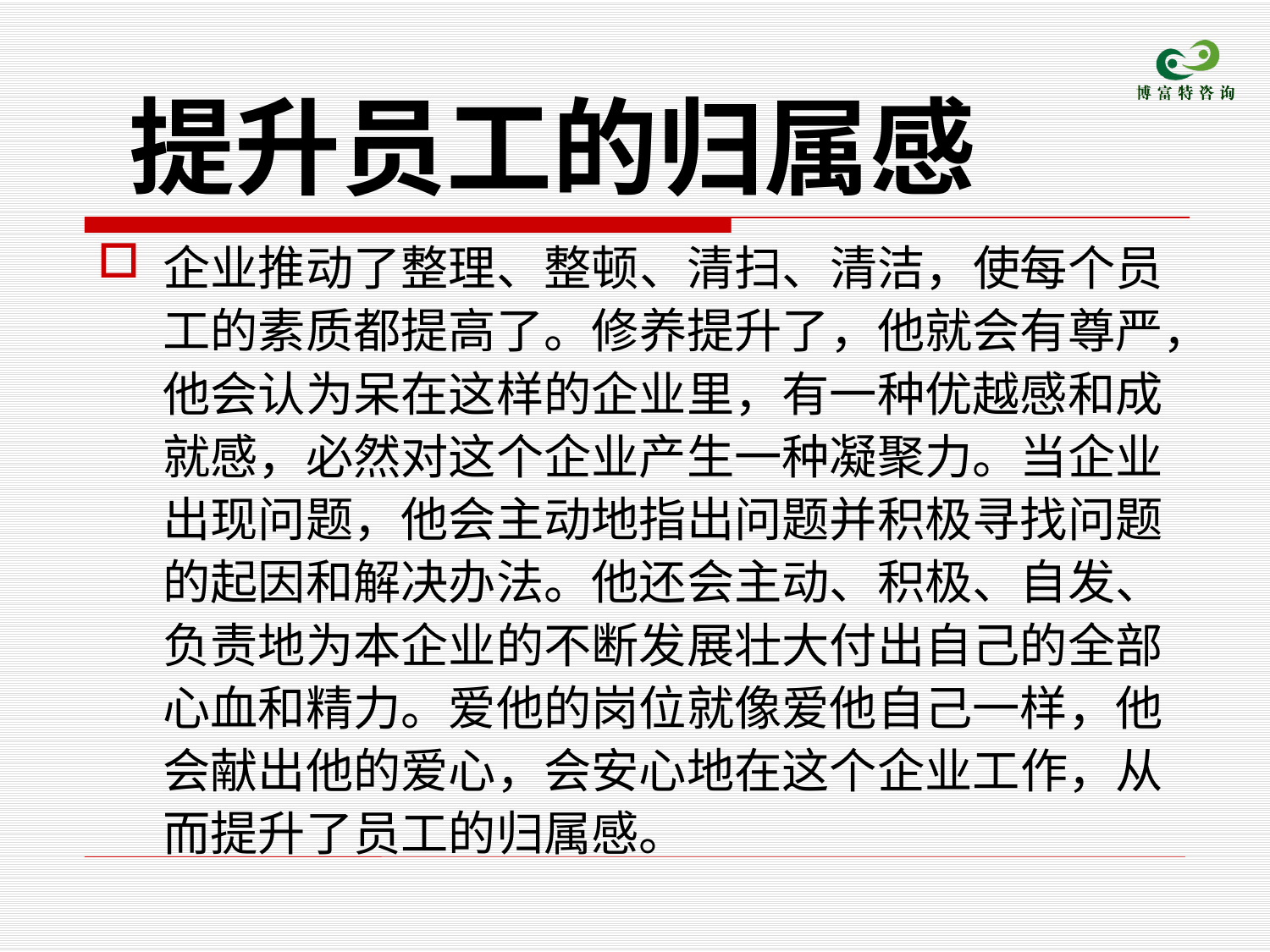

提升员工的归属感
企业推动了整理、整顿、清扫、清洁，使每个员工的素质都提高了。修养提升了，他就会有尊严，他会认为呆在这样的企业里，有一种优越感和成就感，必然对这个企业产生一种凝聚力。当企业出现问题，他会主动地指出问题并积极寻找问题的起因和解决办法。他还会主动、积极、自发、负责地为本企业的不断发展壮大付出自己的全部心血和精力。爱他的岗位就像爱他自己一样，他会献出他的爱心，会安心地在这个企业工作，从而提升了员工的归属感。
88